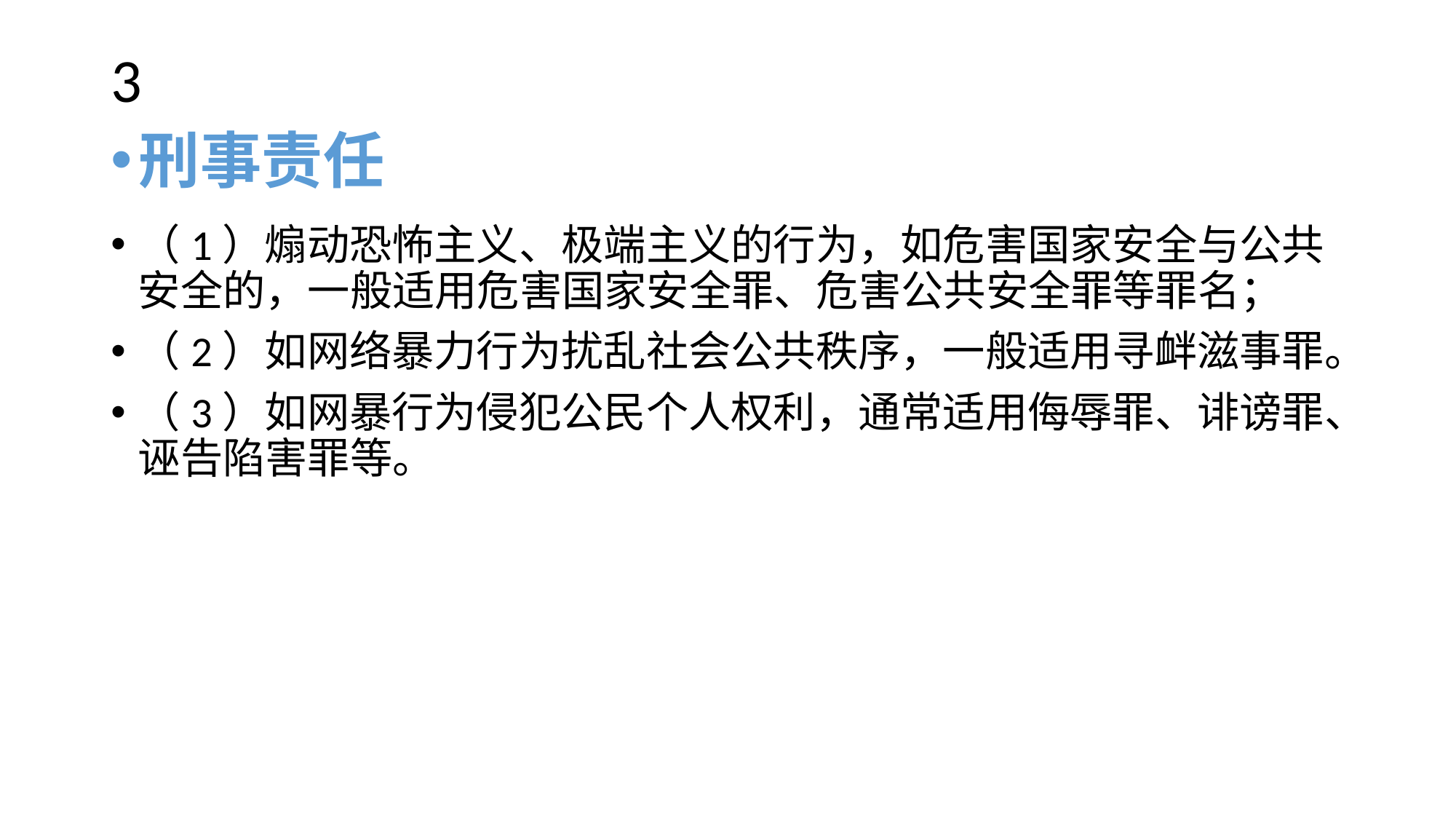

# 3
刑事责任
（1）煽动恐怖主义、极端主义的行为，如危害国家安全与公共安全的，一般适用危害国家安全罪、危害公共安全罪等罪名；
（2）如网络暴力行为扰乱社会公共秩序，一般适用寻衅滋事罪。
（3）如网暴行为侵犯公民个人权利，通常适用侮辱罪、诽谤罪、诬告陷害罪等。